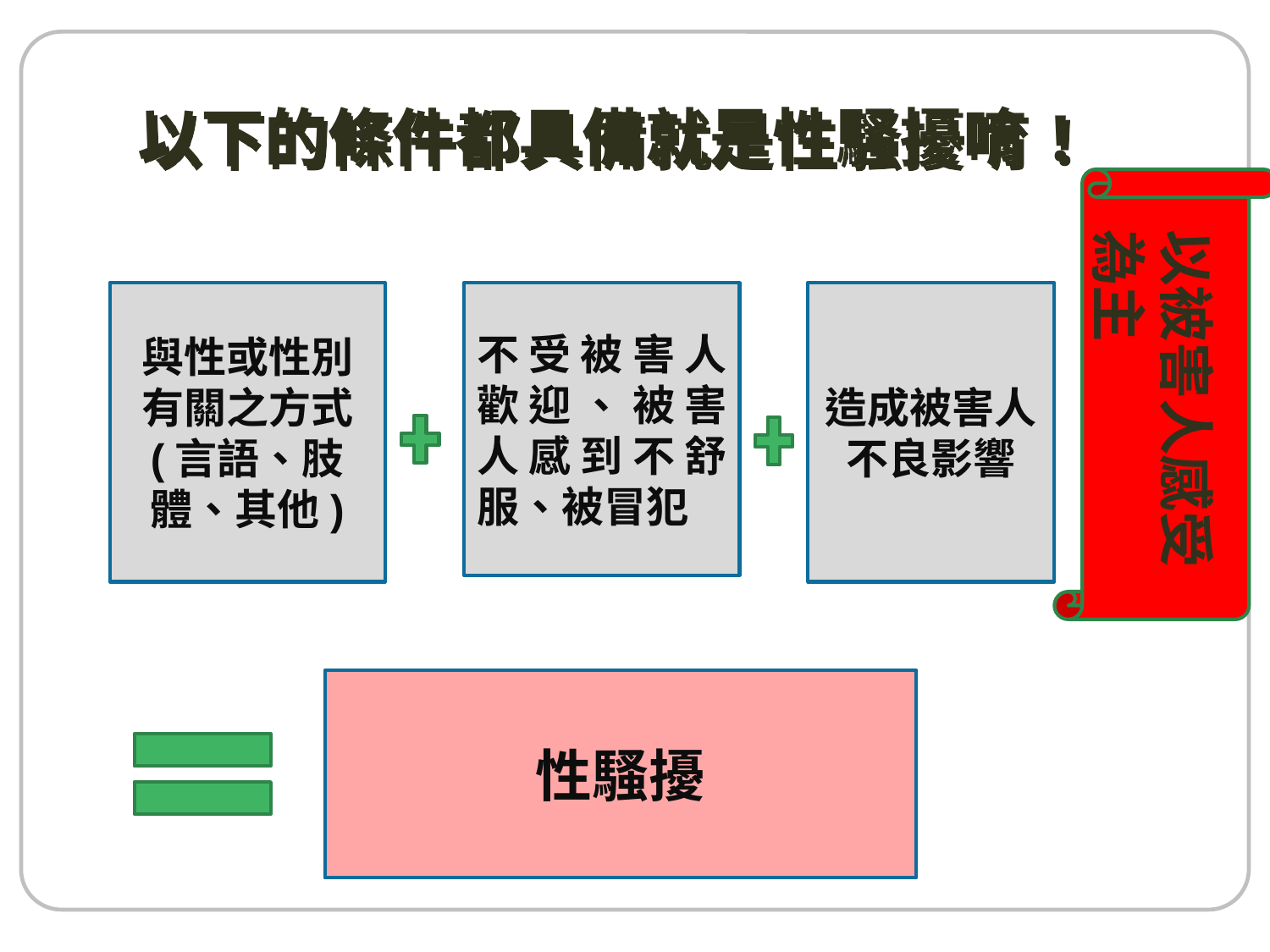

# 以下的條件都具備就是性騷擾唷!

以被害人感受為主
與性或性別有關之方式
(言語、肢體、其他)
造成被害人不良影響
不受被害人歡迎、被害人感到不舒服、被冒犯

性騷擾